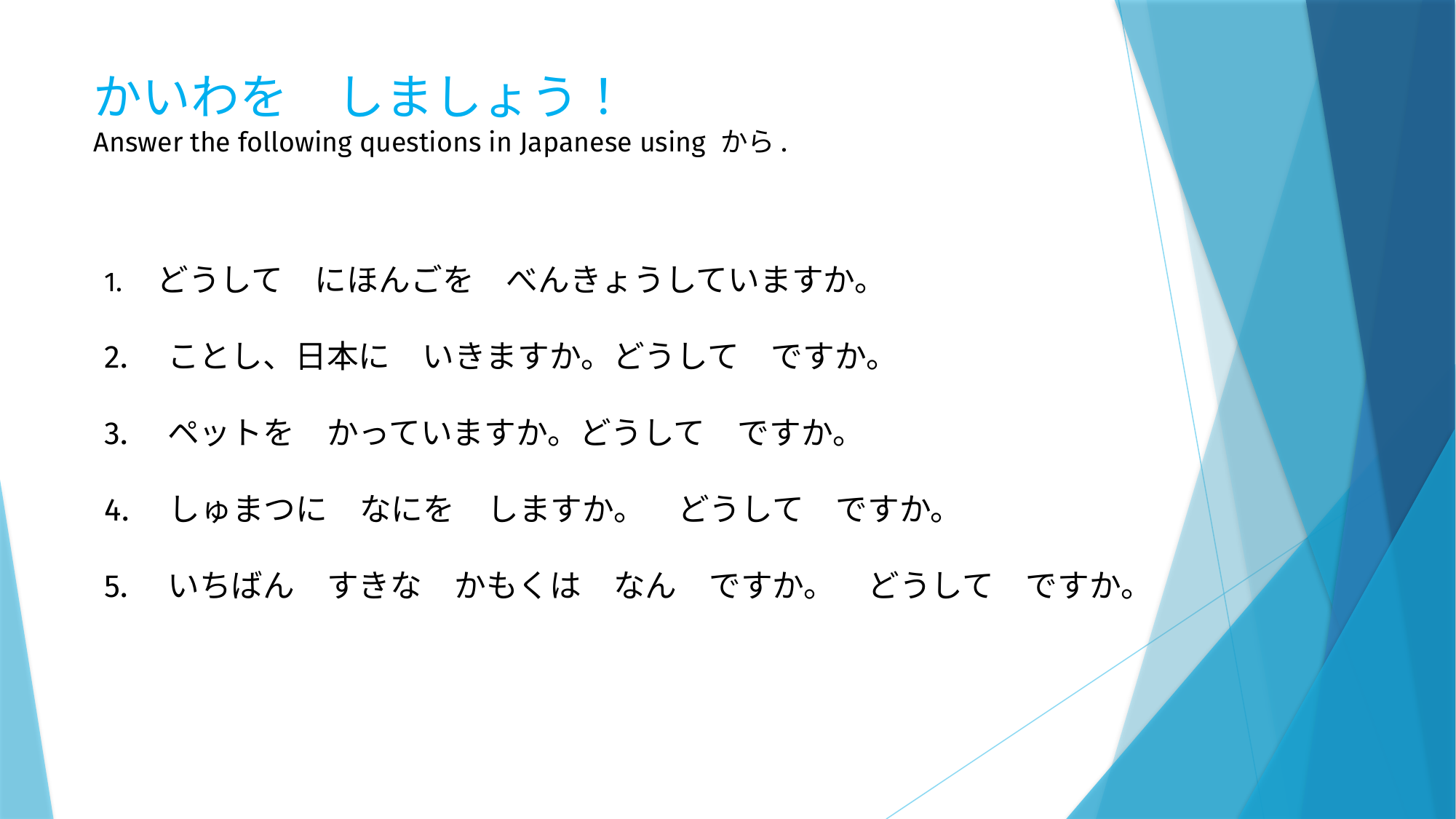

かいわを　しましょう！
Answer the following questions in Japanese using から.
1.　どうして　にほんごを　べんきょうしていますか。

2.　ことし、日本に　いきますか。どうして　ですか。

3.　ペットを　かっていますか。どうして　ですか。

4.　しゅまつに　なにを　しますか。　どうして　ですか。

5.　いちばん　すきな　かもくは　なん　ですか。　どうして　ですか。